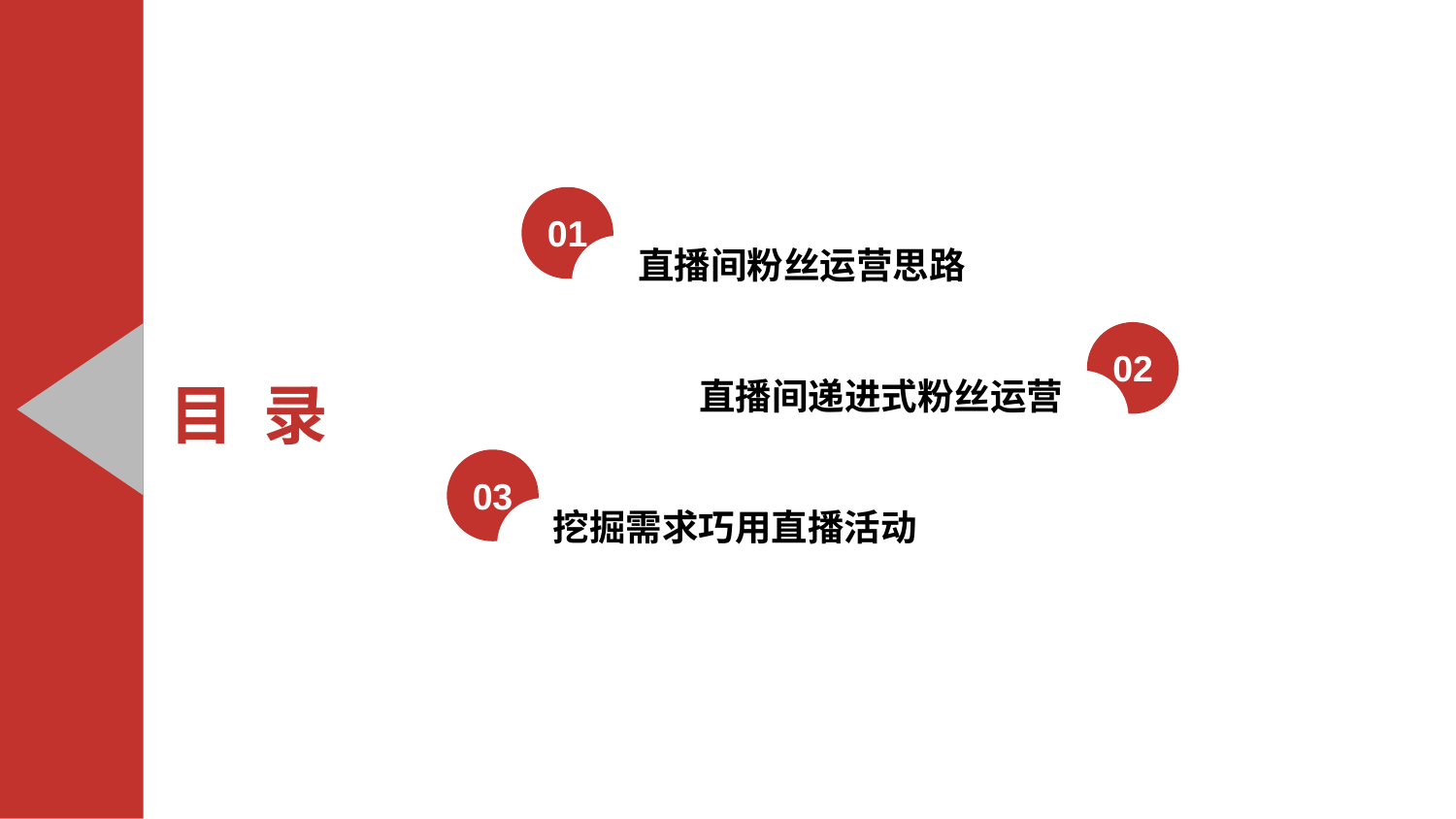

01
直播间粉丝运营思路

02

直播间递进式粉丝运营
目  录

03
挖掘需求巧用直播活动